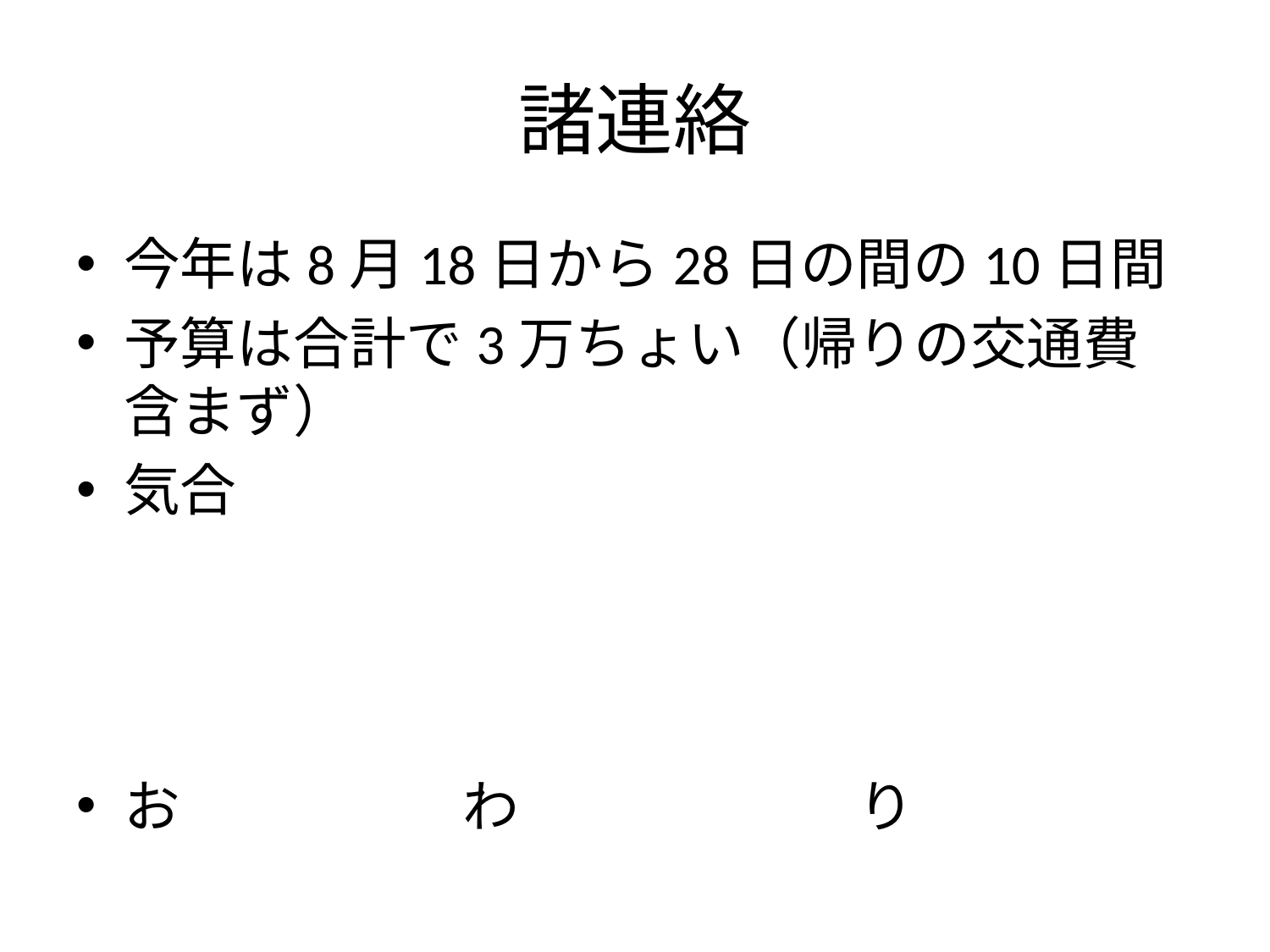

# 諸連絡
今年は8月18日から28日の間の10日間
予算は合計で3万ちょい（帰りの交通費含まず）
気合

お　　　　　わ　　　　　　り